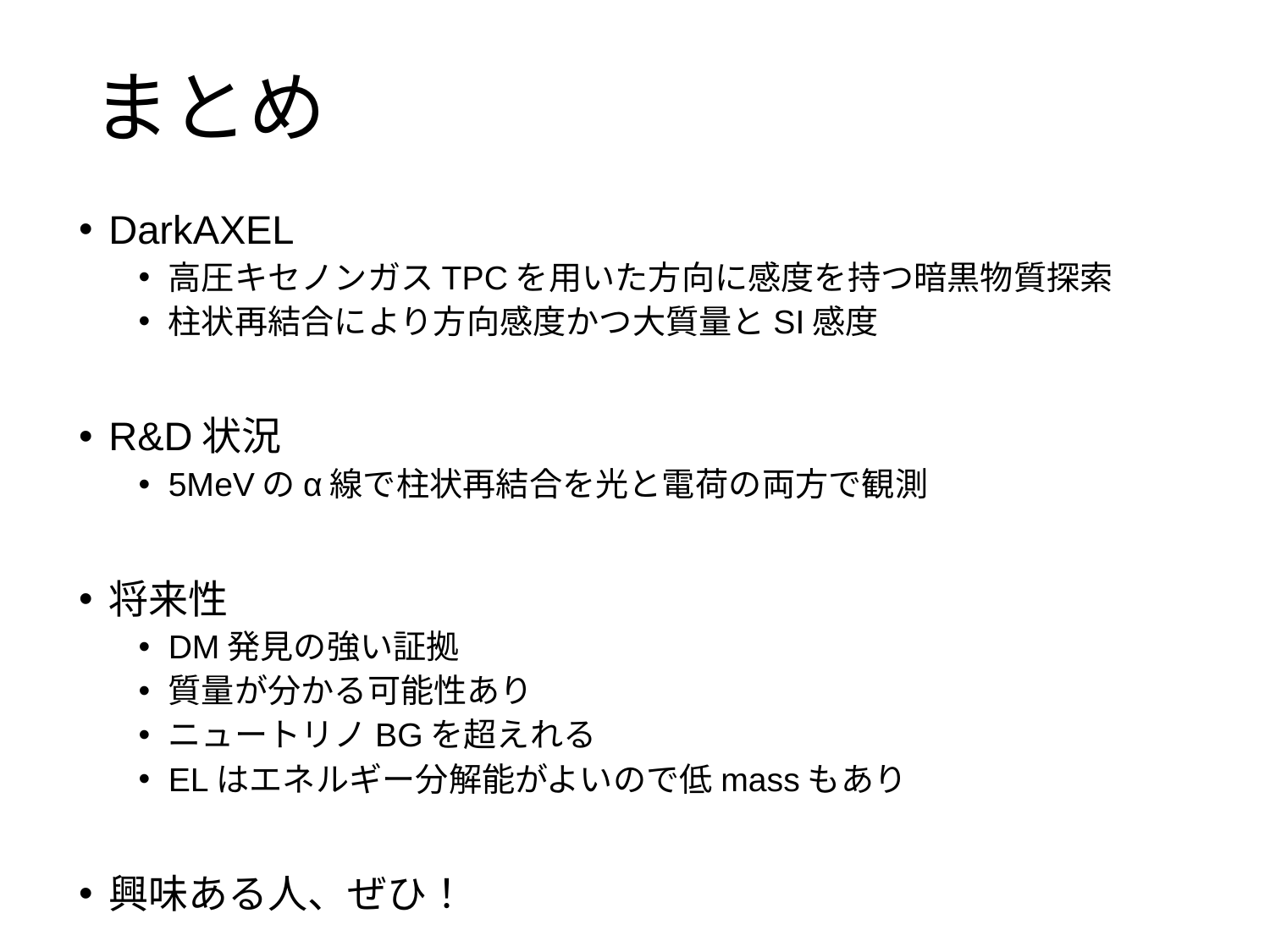

# まとめ
DarkAXEL
高圧キセノンガスTPCを用いた方向に感度を持つ暗黒物質探索
柱状再結合により方向感度かつ大質量とSI感度

R&D状況
5MeVのα線で柱状再結合を光と電荷の両方で観測

将来性
DM発見の強い証拠
質量が分かる可能性あり
ニュートリノBGを超えれる
ELはエネルギー分解能がよいので低massもあり

興味ある人、ぜひ！